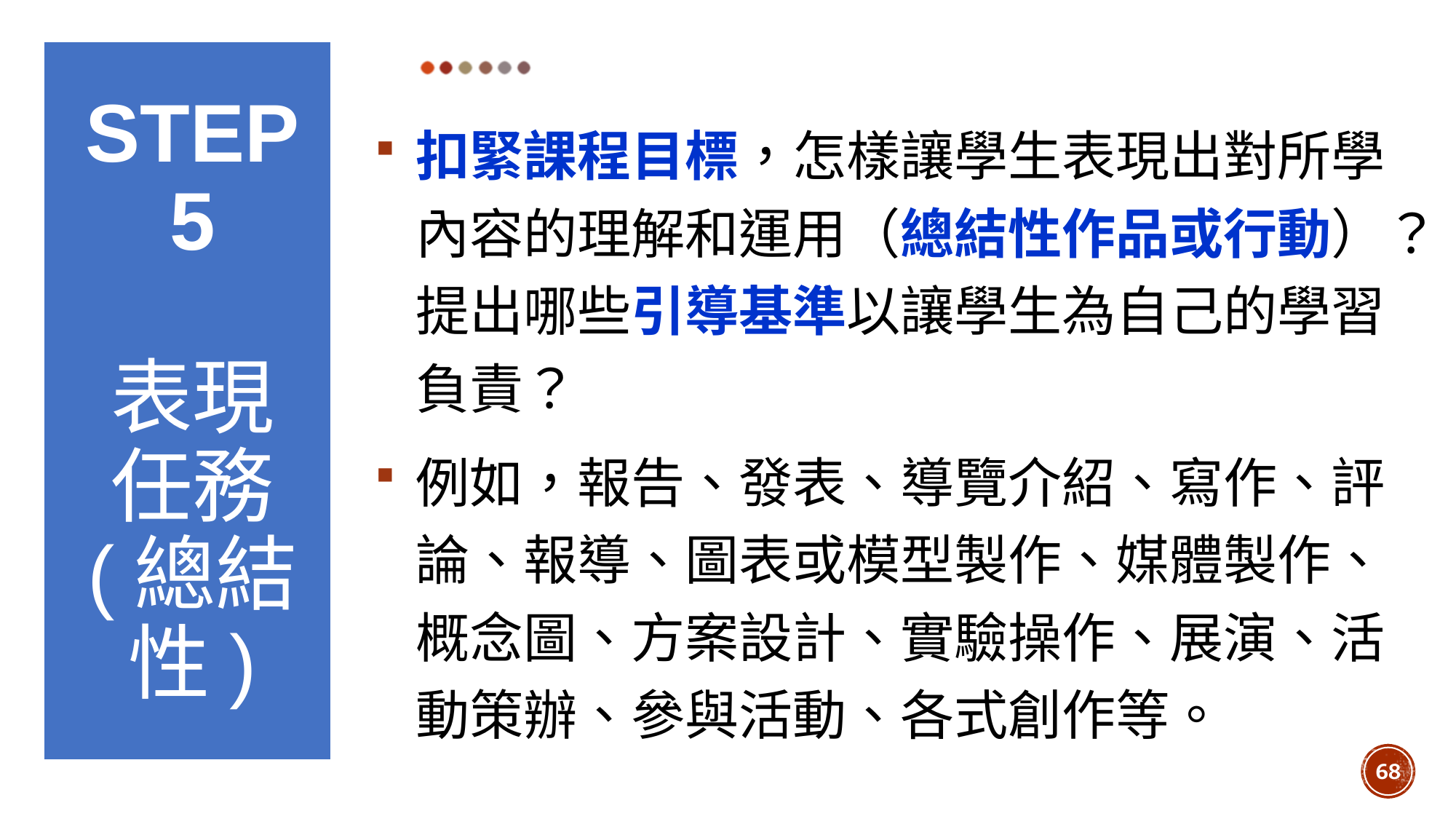

# Step5 表現 任務 (總結性)

扣緊課程目標，怎樣讓學生表現出對所學內容的理解和運用（總結性作品或行動）？提出哪些引導基準以讓學生為自己的學習負責？
例如，報告、發表、導覽介紹、寫作、評論、報導、圖表或模型製作、媒體製作、概念圖、方案設計、實驗操作、展演、活動策辦、參與活動、各式創作等。
68